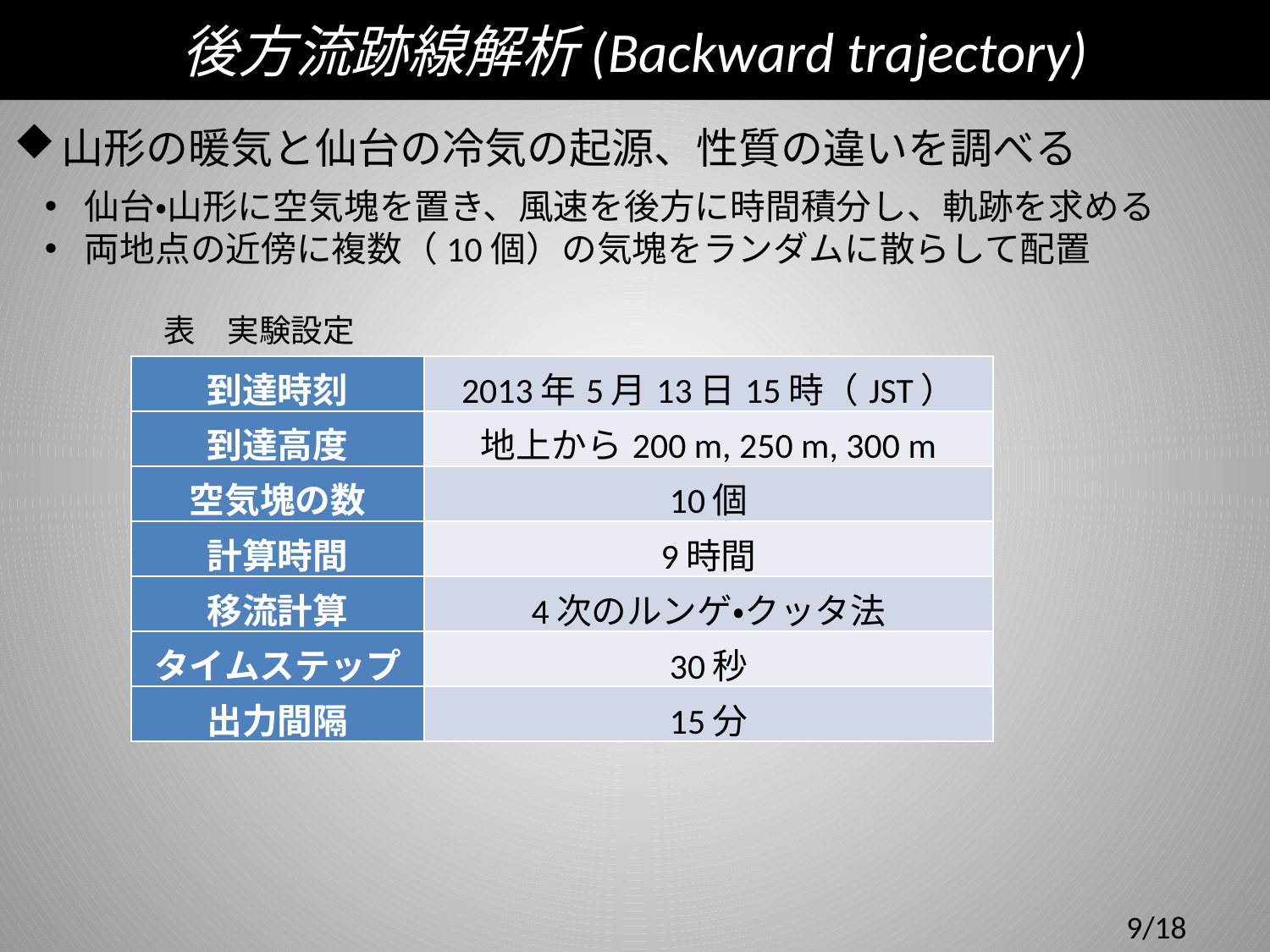

# 後方流跡線解析(Backward trajectory)
山形の暖気と仙台の冷気の起源、性質の違いを調べる
仙台・山形に空気塊を置き、風速を後方に時間積分し、軌跡を求める
両地点の近傍に複数（10個）の気塊をランダムに散らして配置
表　実験設定
| 到達時刻 | 2013年5月13日15時（JST） |
| --- | --- |
| 到達高度 | 地上から200 m, 250 m, 300 m |
| 空気塊の数 | 10個 |
| 計算時間 | 9時間 |
| 移流計算 | 4次のルンゲ・クッタ法 |
| タイムステップ | 30秒 |
| 出力間隔 | 15分 |